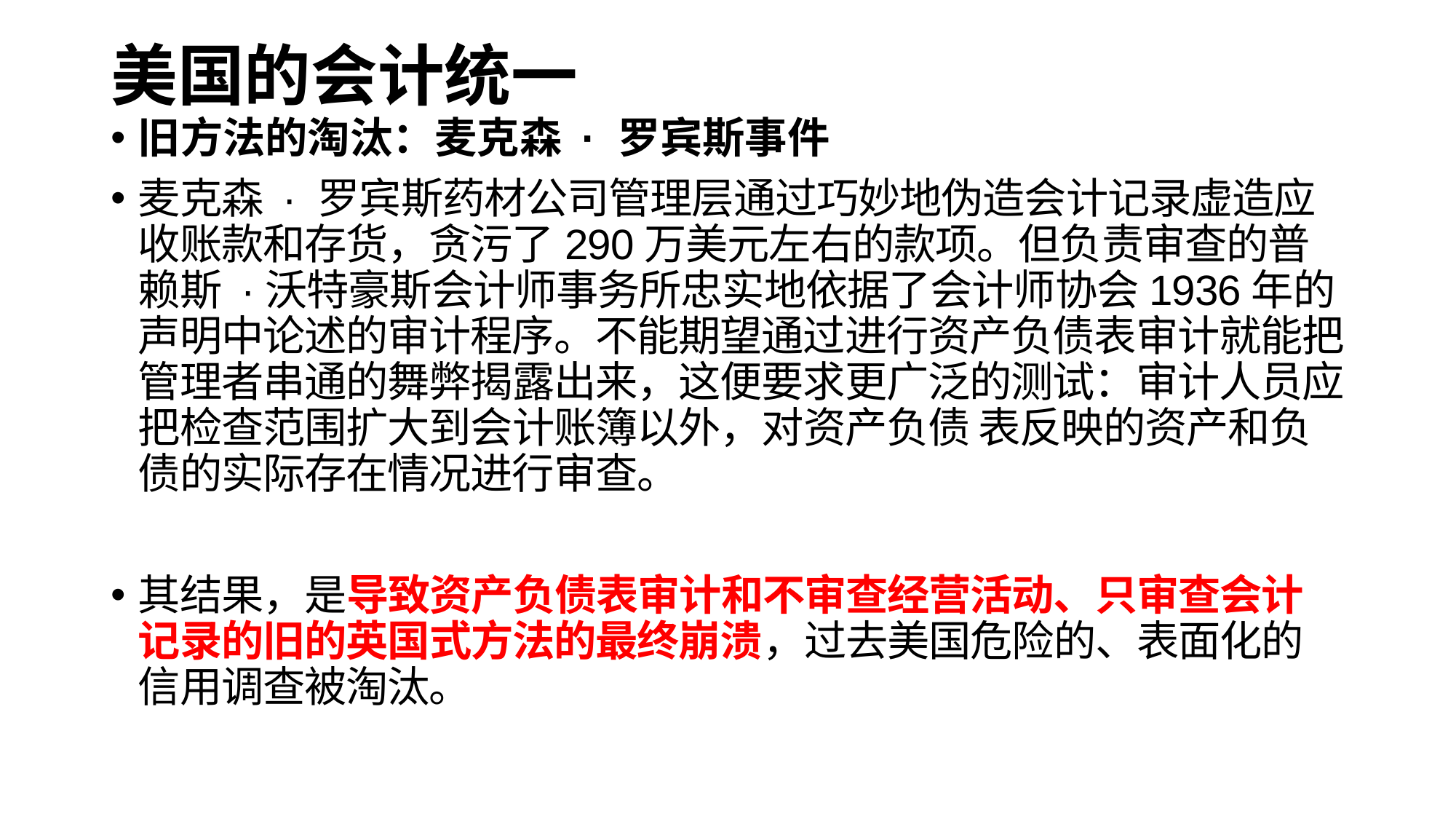

# 美国的会计统一
旧方法的淘汰：麦克森 · 罗宾斯事件
麦克森 · 罗宾斯药材公司管理层通过巧妙地伪造会计记录虚造应收账款和存货，贪污了290万美元左右的款项。但负责审查的普赖斯 ·沃特豪斯会计师事务所忠实地依据了会计师协会1936年的声明中论述的审计程序。不能期望通过进行资产负债表审计就能把管理者串通的舞弊揭露出来，这便要求更广泛的测试：审计人员应把检查范围扩大到会计账簿以外，对资产负债 表反映的资产和负债的实际存在情况进行审查。

其结果，是导致资产负债表审计和不审查经营活动、只审查会计记录的旧的英国式方法的最终崩溃，过去美国危险的、表面化的信用调查被淘汰。